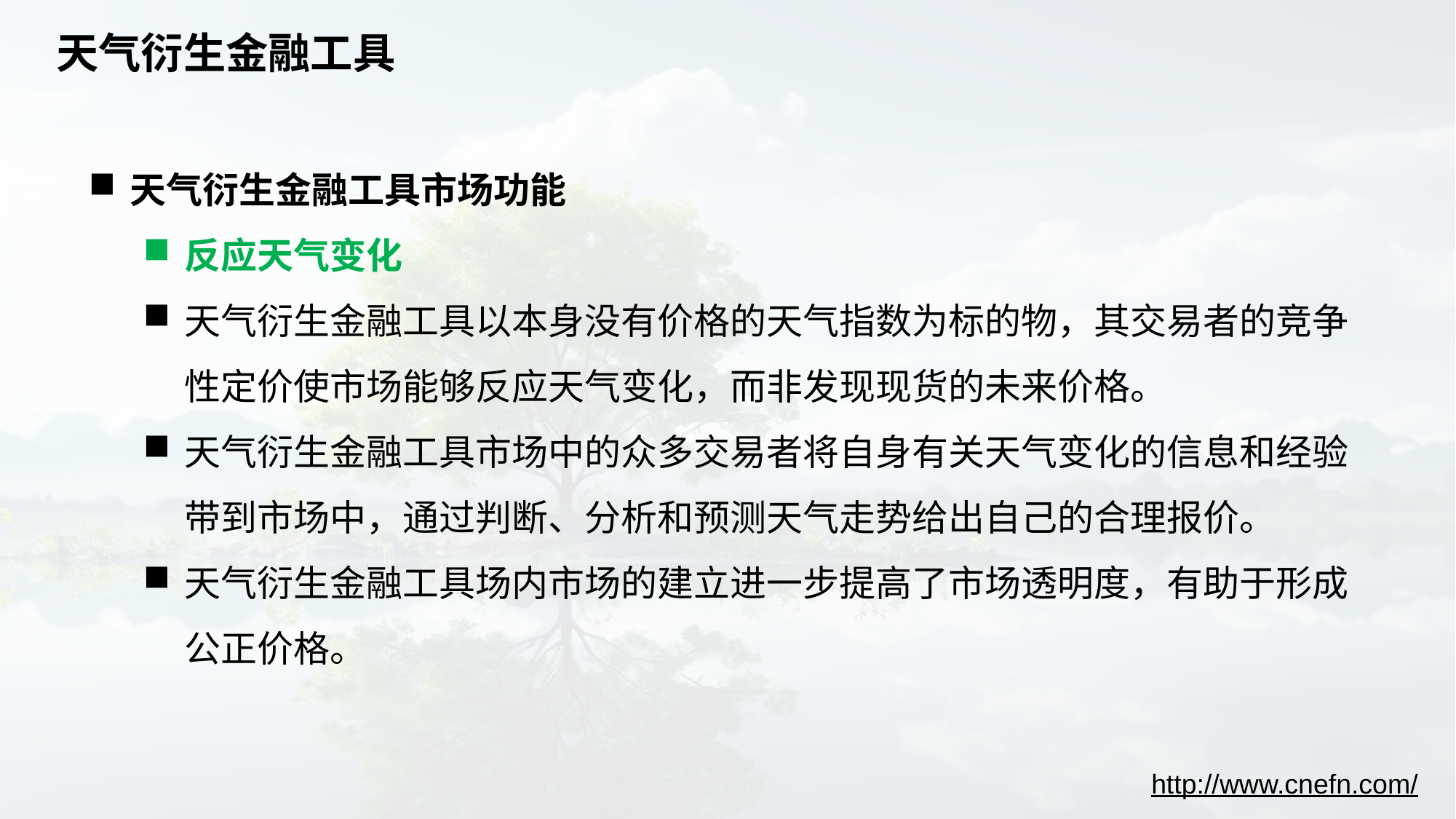

# 天气衍生金融工具
天气衍生金融工具市场功能
反应天气变化
天气衍生金融工具以本身没有价格的天气指数为标的物，其交易者的竞争性定价使市场能够反应天气变化，而非发现现货的未来价格。
天气衍生金融工具市场中的众多交易者将自身有关天气变化的信息和经验带到市场中，通过判断、分析和预测天气走势给出自己的合理报价。
天气衍生金融工具场内市场的建立进一步提高了市场透明度，有助于形成公正价格。